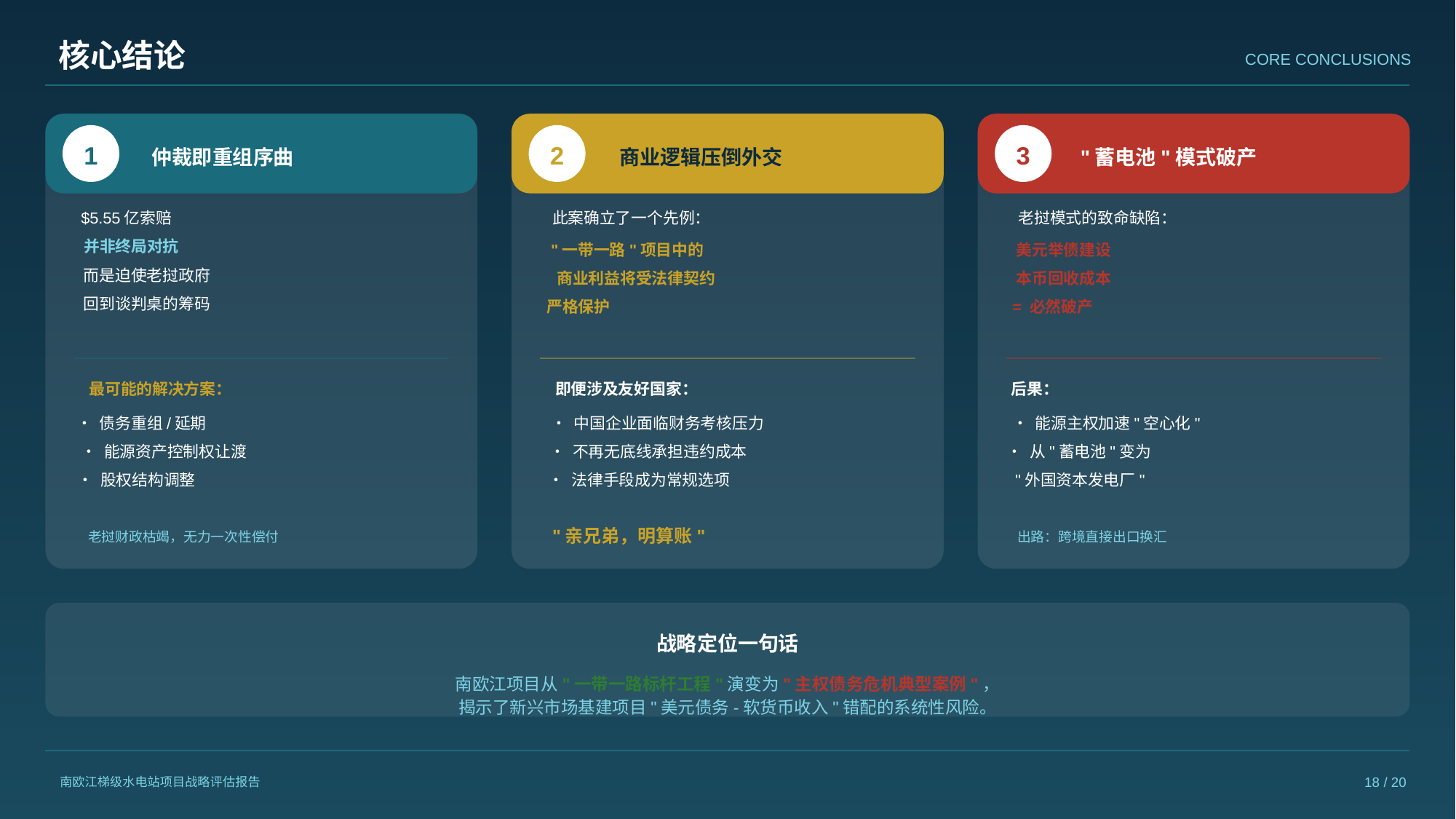

核心结论
CORE CONCLUSIONS

1
仲裁即重组序曲
$5.55亿索赔
并非终局对抗
而是迫使老挝政府
回到谈判桌的筹码

最可能的解决方案：
• 债务重组/延期
• 能源资产控制权让渡
• 股权结构调整
老挝财政枯竭，无力一次性偿付

2
商业逻辑压倒外交
此案确立了一个先例：
"一带一路"项目中的
商业利益将受法律契约
严格保护

即便涉及友好国家：
• 中国企业面临财务考核压力
• 不再无底线承担违约成本
• 法律手段成为常规选项
"亲兄弟，明算账"

3
"蓄电池"模式破产
老挝模式的致命缺陷：
美元举债建设
本币回收成本
= 必然破产

后果：
• 能源主权加速"空心化"
• 从"蓄电池"变为
"外国资本发电厂"
出路：跨境直接出口换汇

战略定位一句话
南欧江项目从"一带一路标杆工程"演变为"主权债务危机典型案例"，
揭示了新兴市场基建项目"美元债务-软货币收入"错配的系统性风险。

18 / 20
南欧江梯级水电站项目战略评估报告